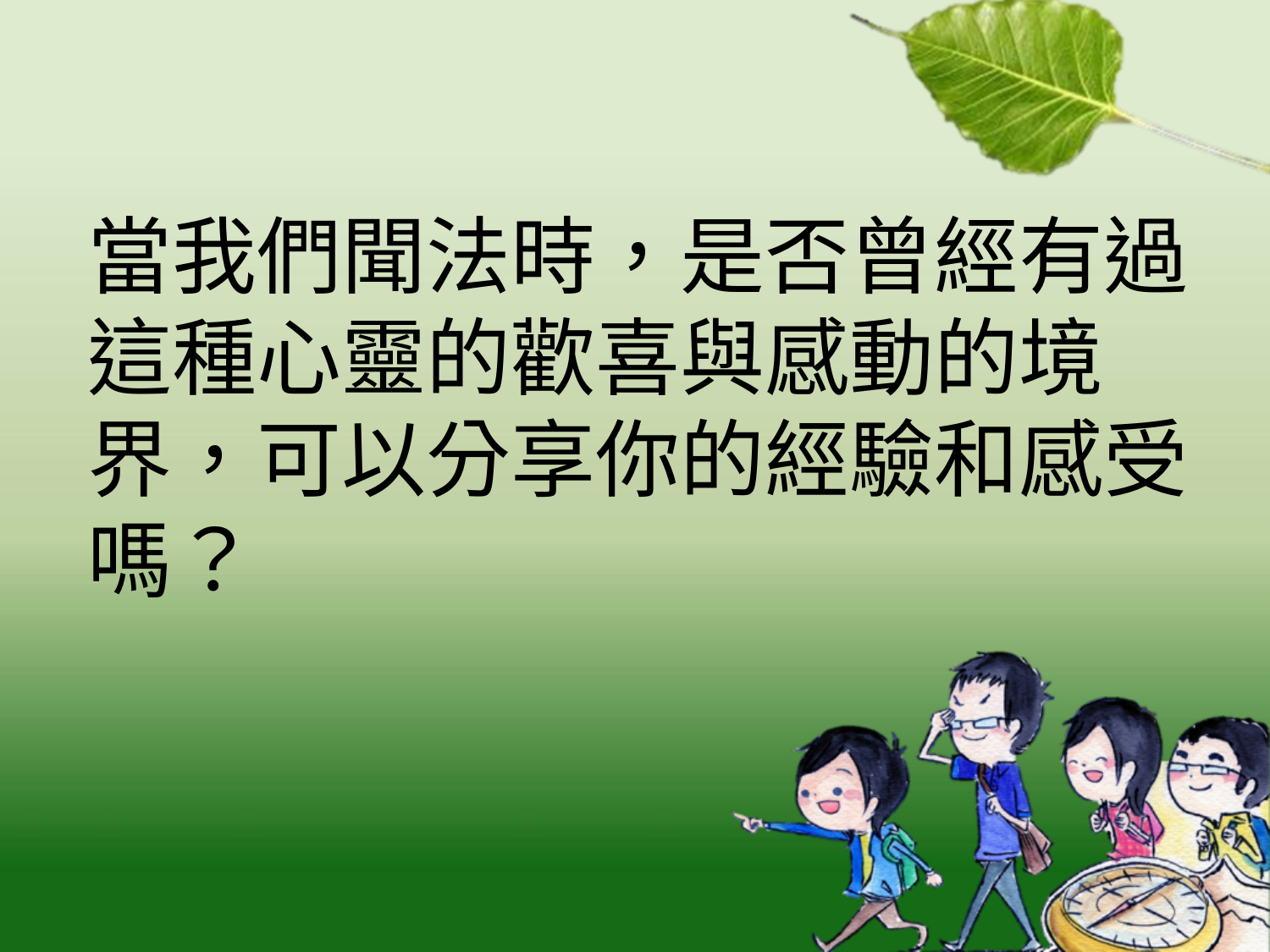

當我們聞法時，是否曾經有過這種心靈的歡喜與感動的境界，可以分享你的經驗和感受嗎？